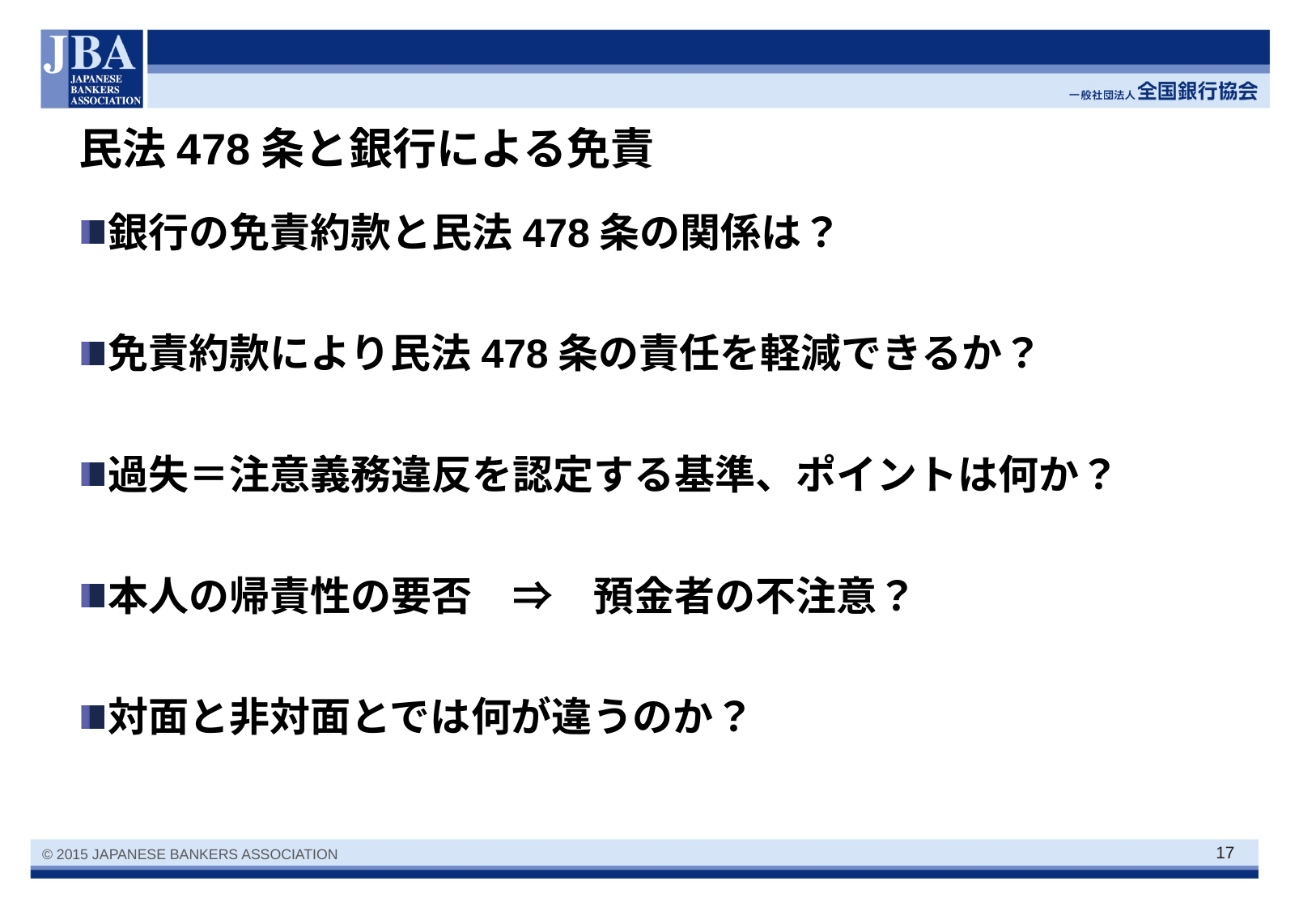

# 民法478条と銀行による免責
銀行の免責約款と民法478条の関係は？

免責約款により民法478条の責任を軽減できるか？

過失＝注意義務違反を認定する基準、ポイントは何か？

本人の帰責性の要否　⇒　預金者の不注意？

対面と非対面とでは何が違うのか？